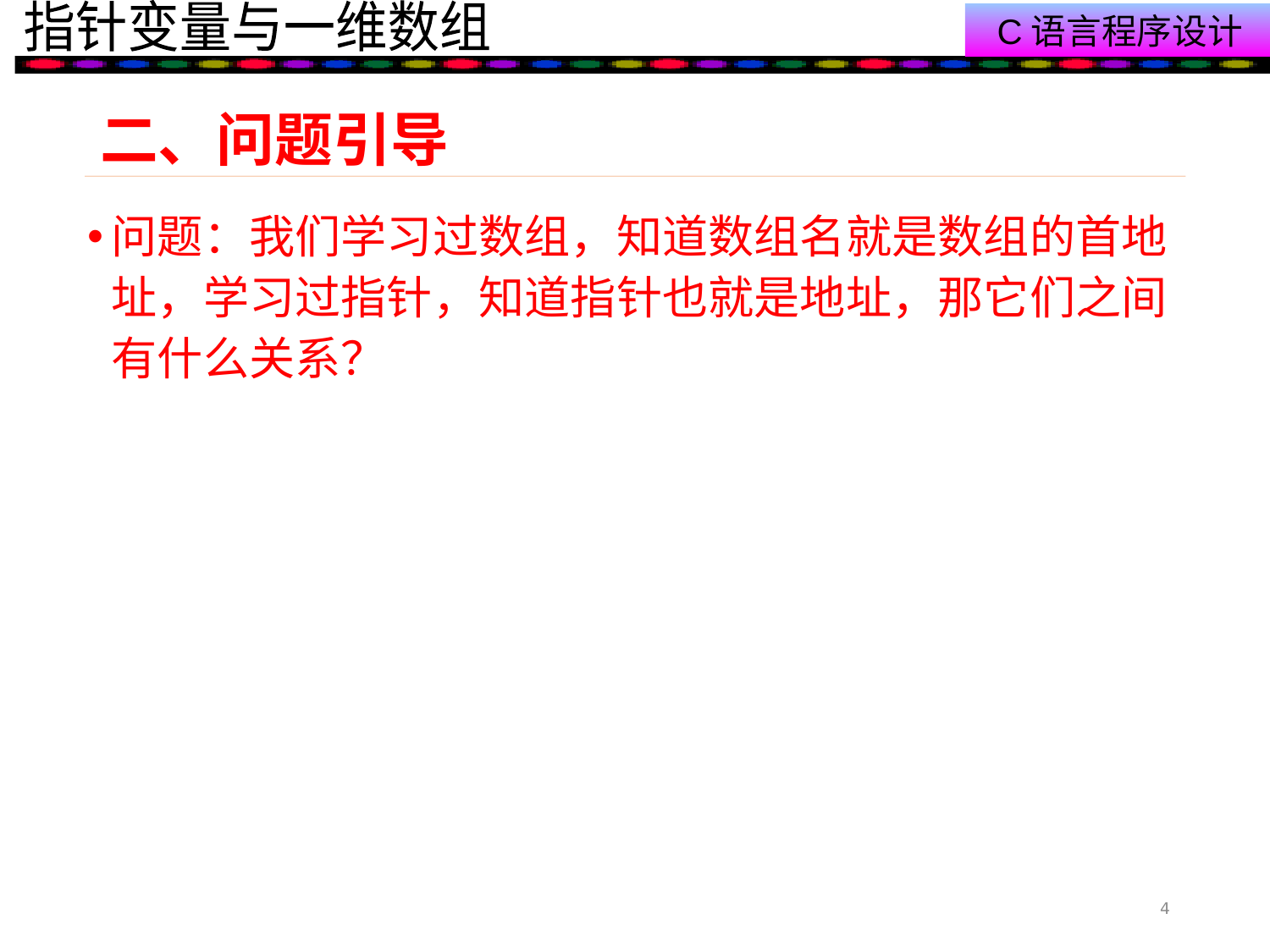

# 二、问题引导
问题：我们学习过数组，知道数组名就是数组的首地址，学习过指针，知道指针也就是地址，那它们之间有什么关系？
4